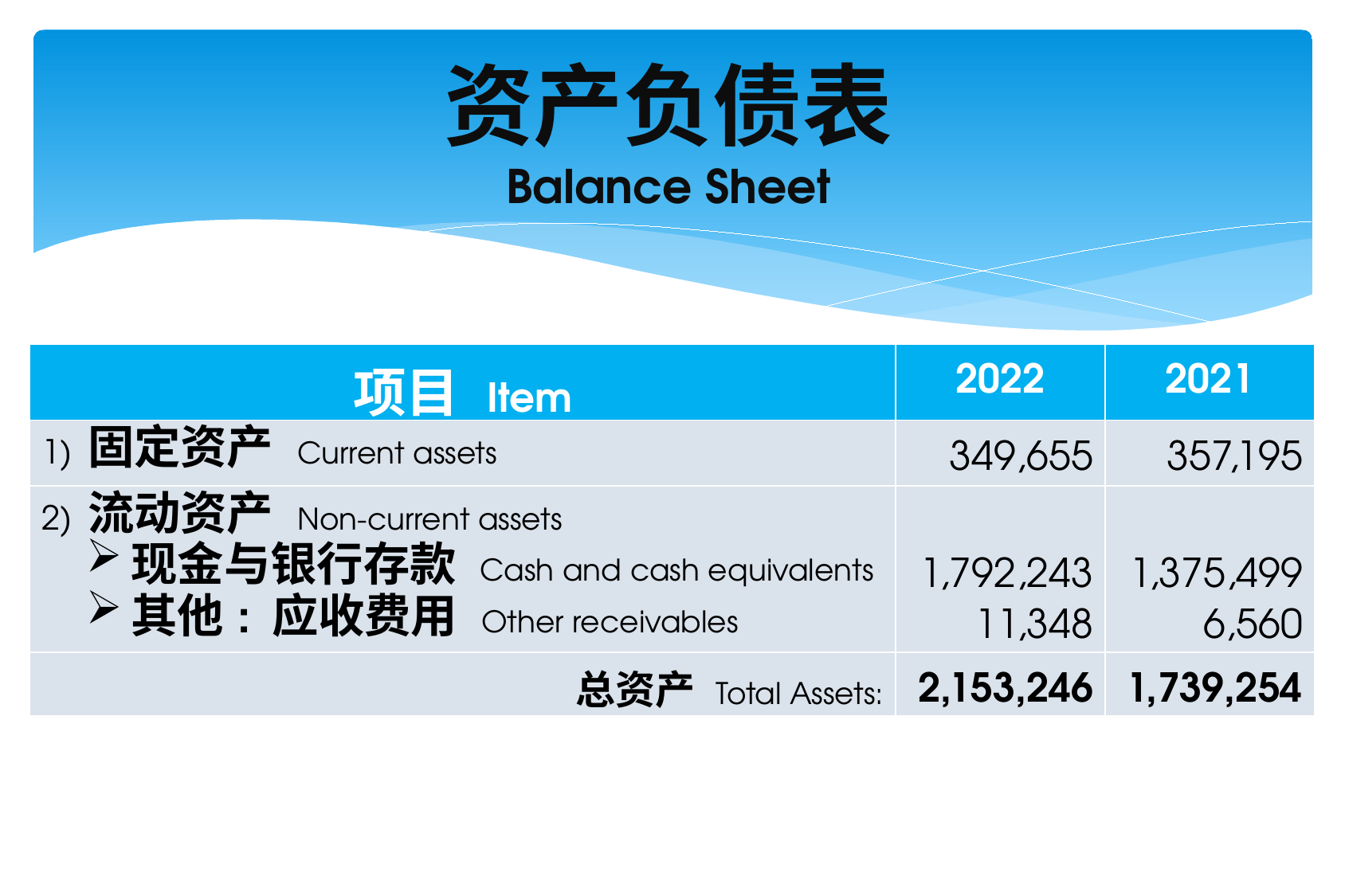

资产负债表
Balance Sheet
| 项目 Item | 2022 | 2021 |
| --- | --- | --- |
| 1) 固定资产 Current assets | 349,655 | 357,195 |
| 2) 流动资产 Non-current assets 现金与银行存款 Cash and cash equivalents 其他: 应收费用 Other receivables | 1,792,243 11,348 | 1,375,499 6,560 |
| 总资产 Total Assets: | 2,153,246 | 1,739,254 |